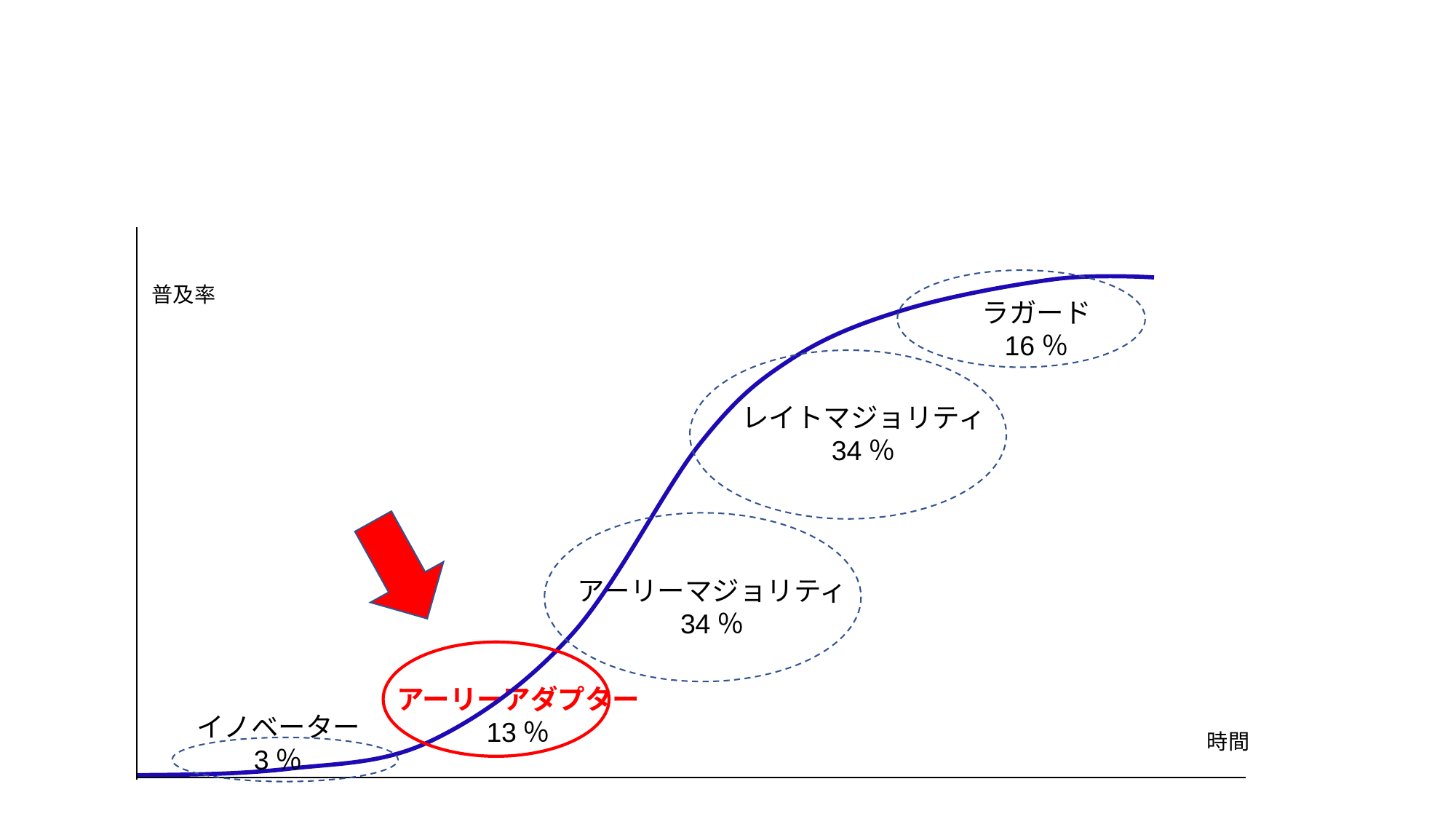

普及率
ラガード
16％

レイトマジョリティ
34％

アーリーマジョリティ
34％

アーリーアダプター
13％
イノベーター
3％
時間